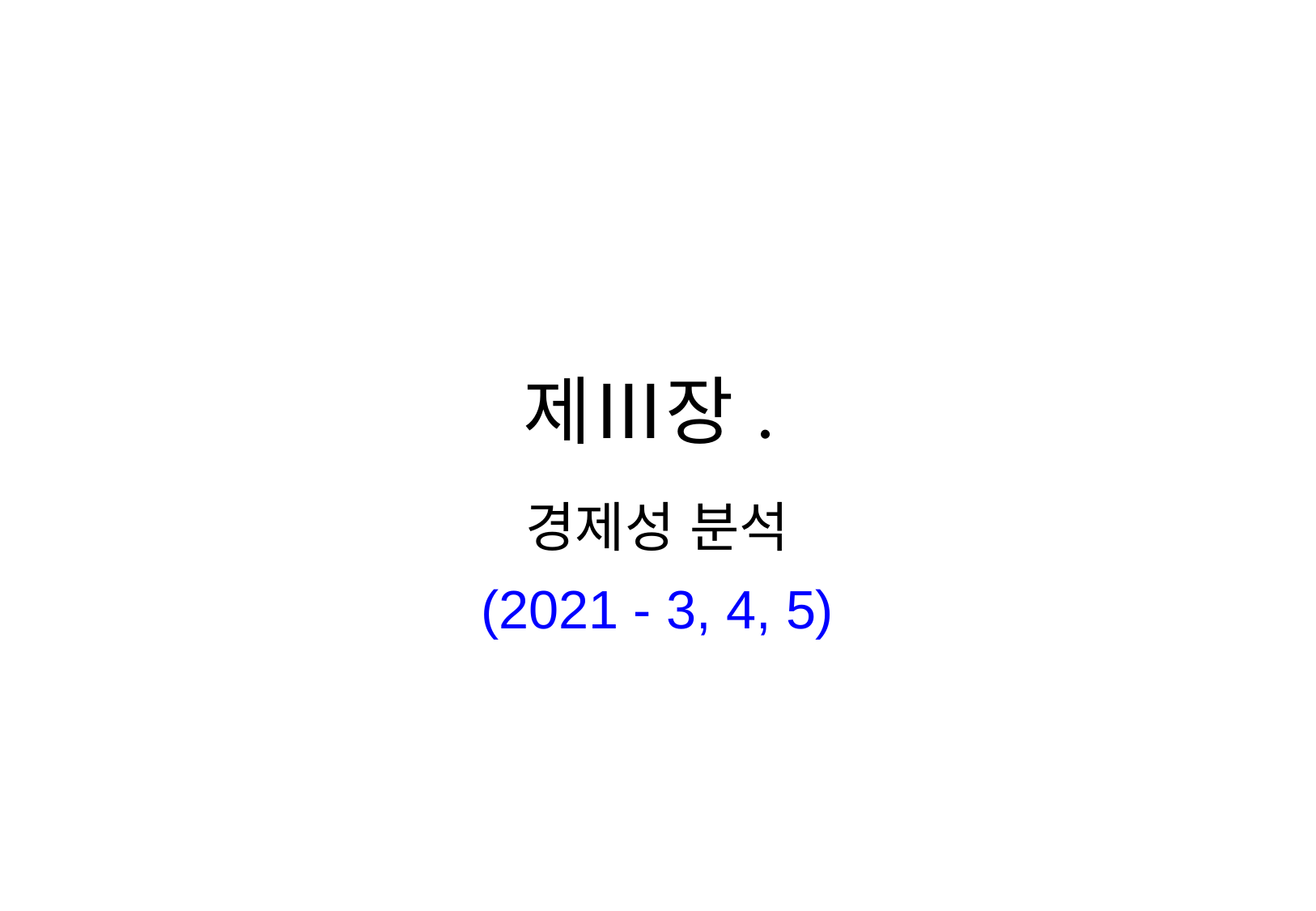

# 제Ⅲ장.
경제성 분석
(2021 - 3, 4, 5)